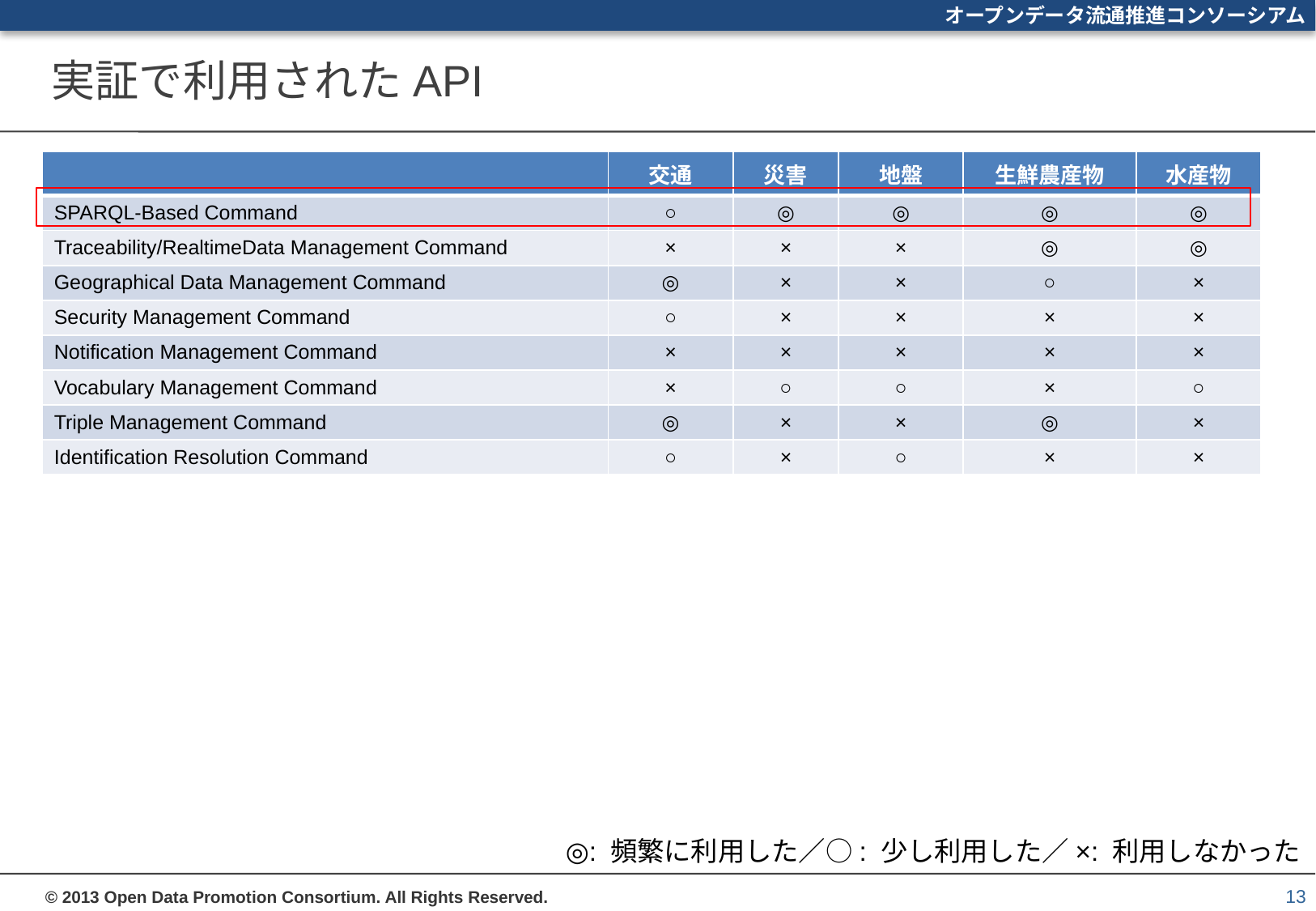

# 実証で利用されたAPI
|  | 交通 | 災害 | 地盤 | 生鮮農産物 | 水産物 |
| --- | --- | --- | --- | --- | --- |
| SPARQL-Based Command | ○ | ◎ | ◎ | ◎ | ◎ |
| Traceability/RealtimeData Management Command | × | × | × | ◎ | ◎ |
| Geographical Data Management Command | ◎ | × | × | ○ | × |
| Security Management Command | ○ | × | × | × | × |
| Notification Management Command | × | × | × | × | × |
| Vocabulary Management Command | × | ○ | ○ | × | ○ |
| Triple Management Command | ◎ | × | × | ◎ | × |
| Identification Resolution Command | ○ | × | ○ | × | × |

◎: 頻繁に利用した／○: 少し利用した／×: 利用しなかった
13